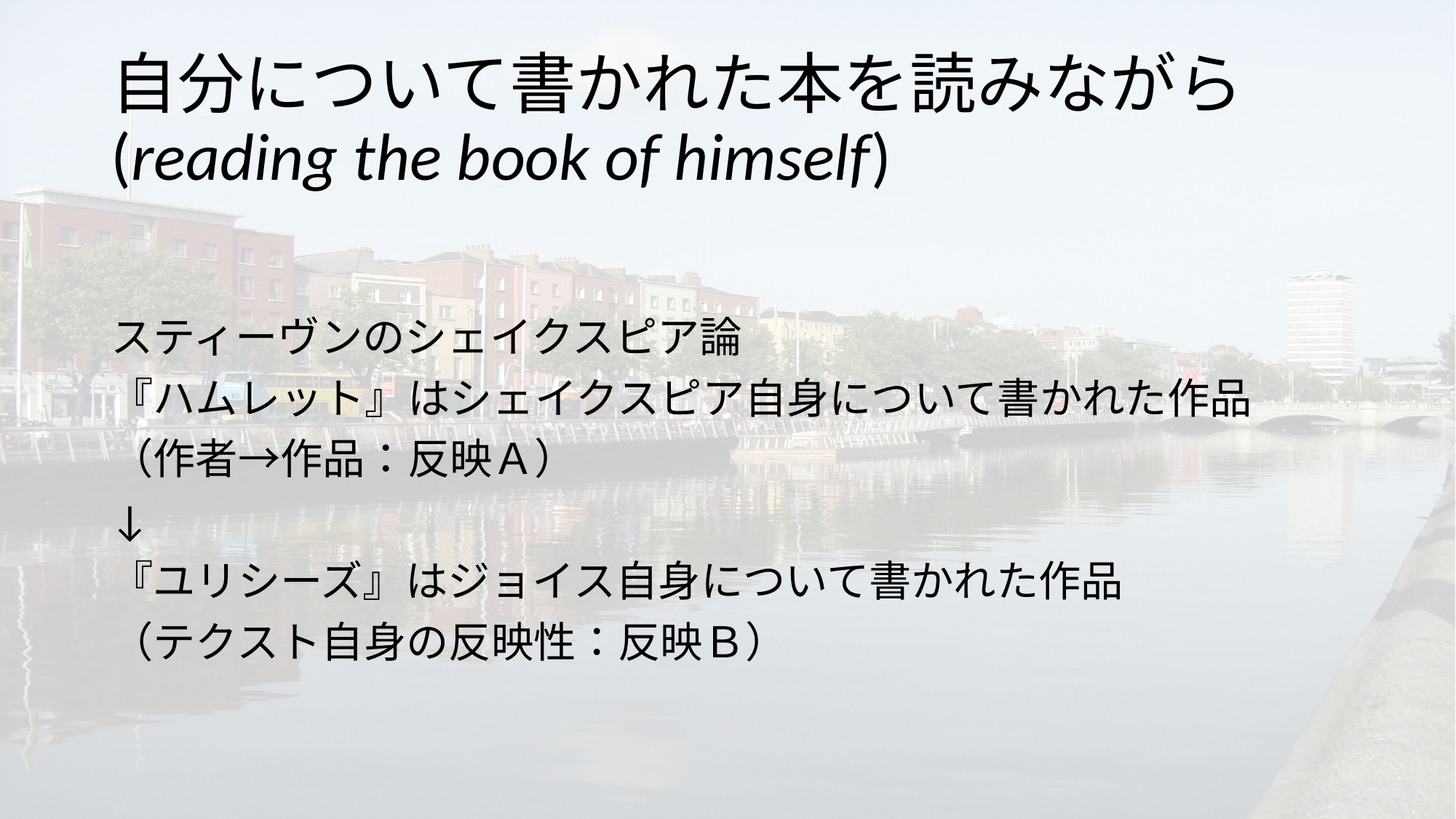

# 自分について書かれた本を読みながら(reading the book of himself)
スティーヴンのシェイクスピア論
『ハムレット』はシェイクスピア自身について書かれた作品
（作者→作品：反映Ａ）
↓
『ユリシーズ』はジョイス自身について書かれた作品
（テクスト自身の反映性：反映Ｂ）